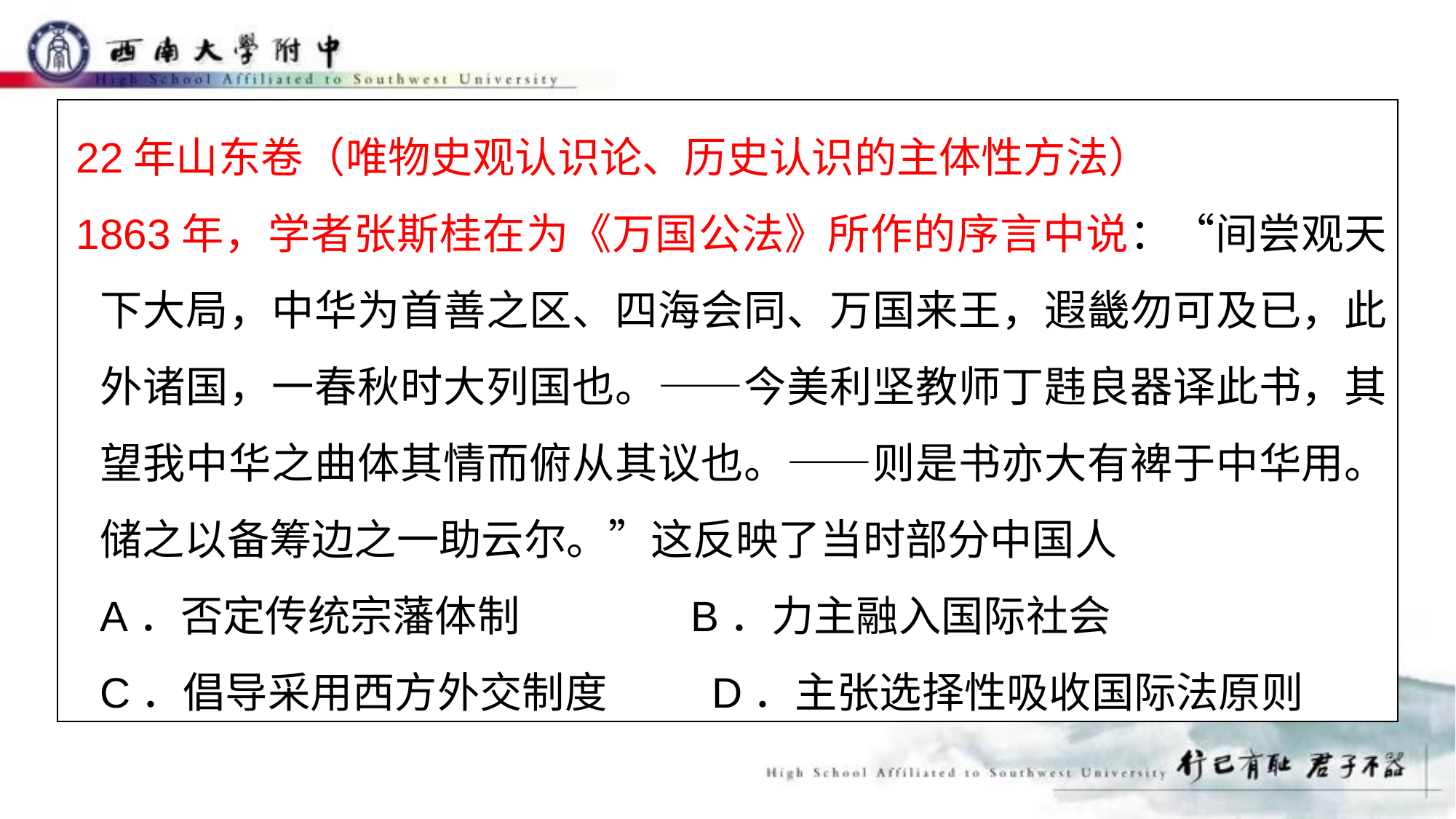

22年山东卷（唯物史观认识论、历史认识的主体性方法）
1863年，学者张斯桂在为《万国公法》所作的序言中说：“间尝观天下大局，中华为首善之区、四海会同、万国来王，遐畿勿可及已，此外诸国，一春秋时大列国也。——今美利坚教师丁韪良器译此书，其望我中华之曲体其情而俯从其议也。——则是书亦大有裨于中华用。储之以备筹边之一助云尔。”这反映了当时部分中国人
A．否定传统宗藩体制                 B．力主融入国际社会
C．倡导采用西方外交制度          D．主张选择性吸收国际法原则